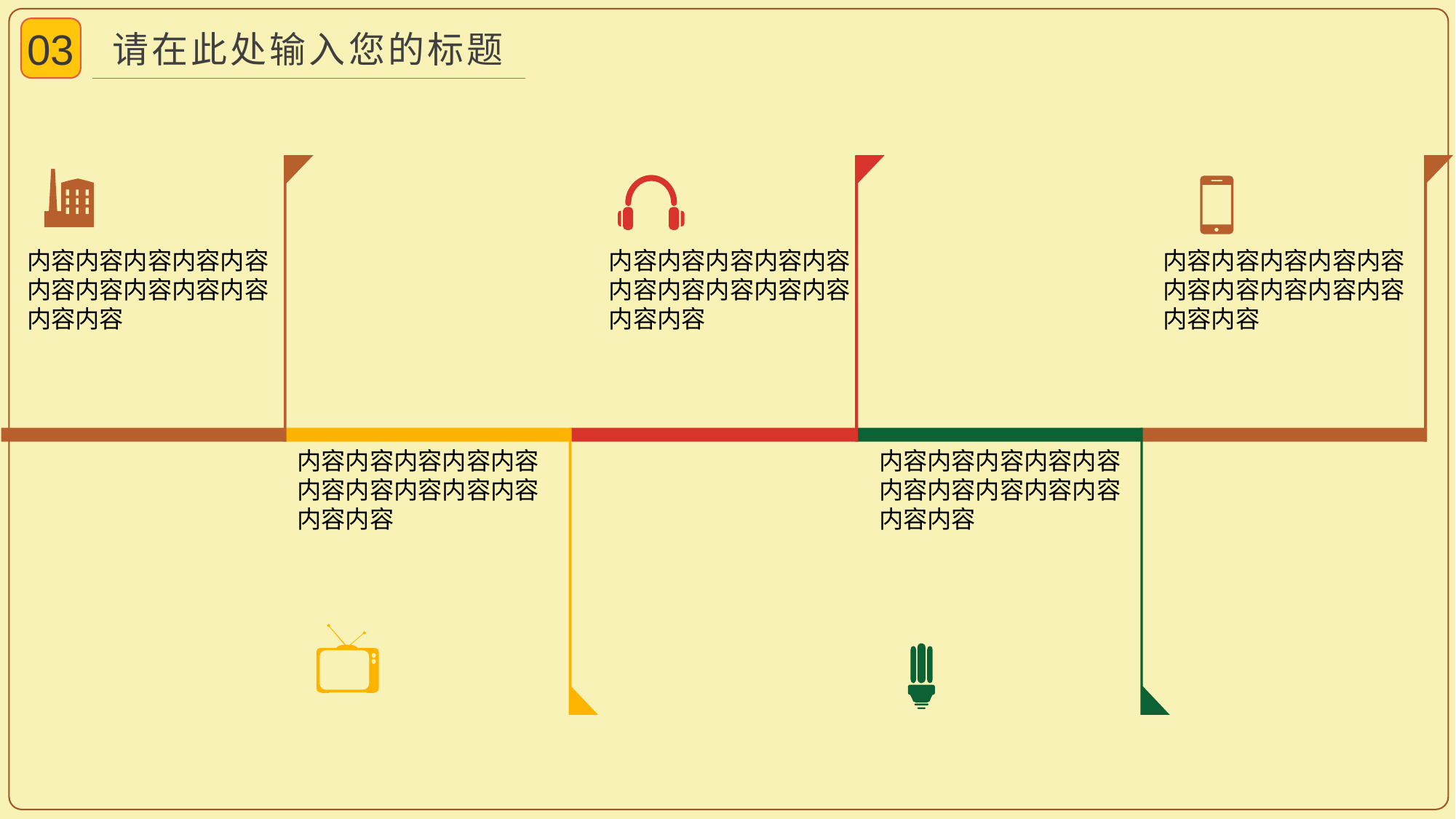

03
请在此处输入您的标题

内容内容内容内容内容内容内容内容内容内容内容内容
内容内容内容内容内容内容内容内容内容内容内容内容
内容内容内容内容内容内容内容内容内容内容内容内容

内容内容内容内容内容内容内容内容内容内容内容内容
内容内容内容内容内容内容内容内容内容内容内容内容